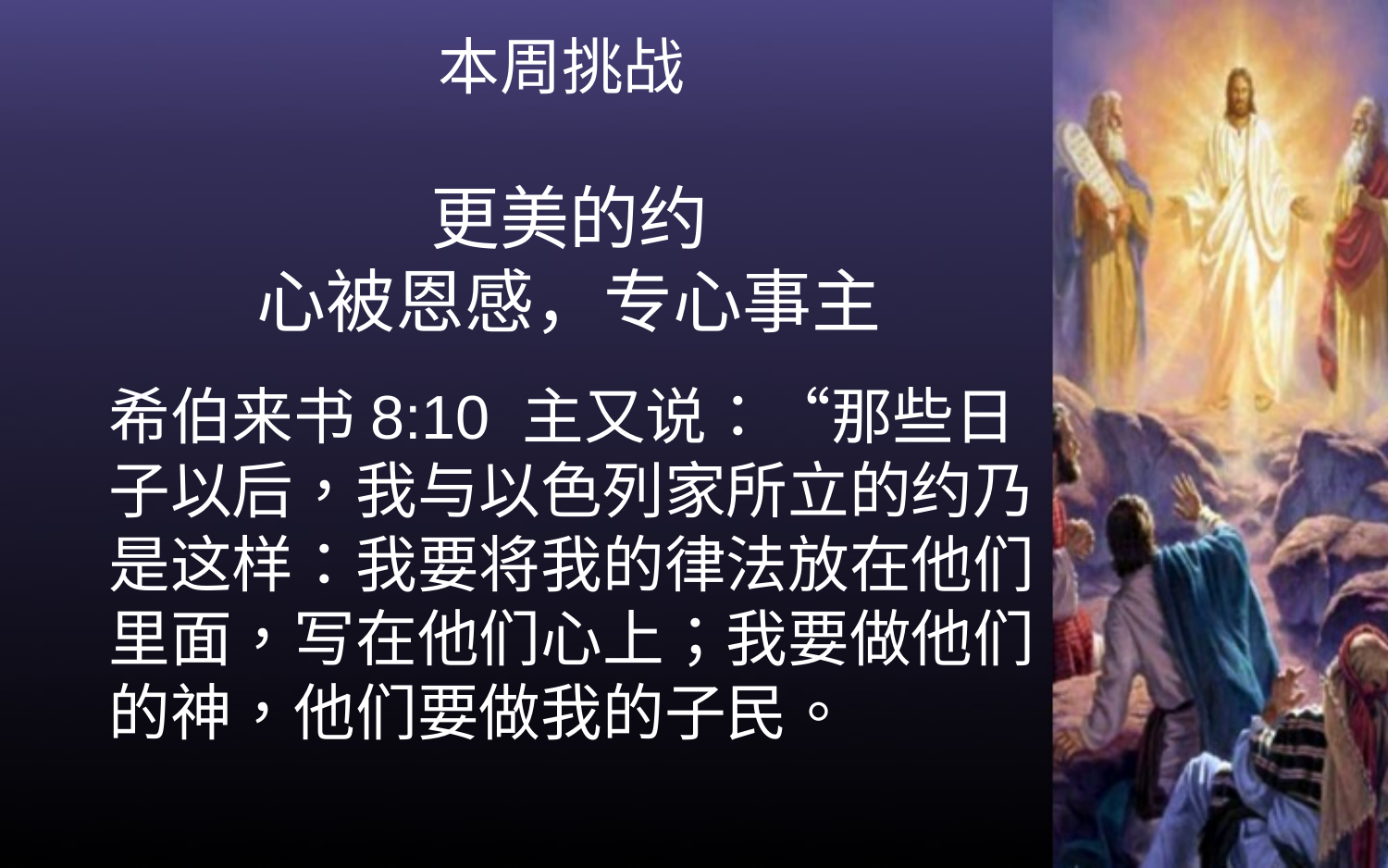

本周挑战
更美的约
心被恩感，专心事主
希伯来书8:10 主又说：“那些日子以后，我与以色列家所立的约乃是这样：我要将我的律法放在他们里面，写在他们心上；我要做他们的神，他们要做我的子民。